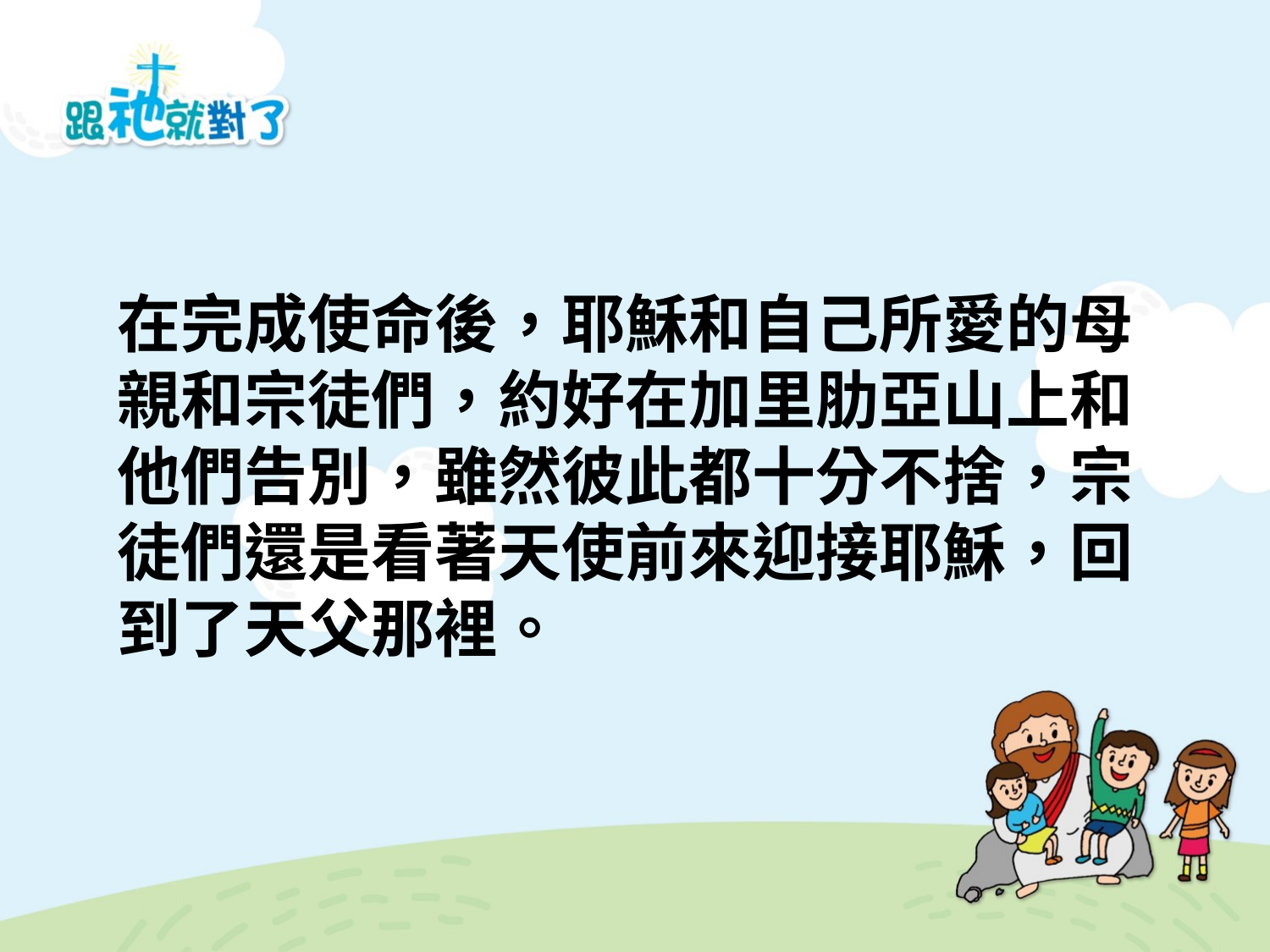

在完成使命後，耶穌和自己所愛的母親和宗徒們，約好在加里肋亞山上和他們告別，雖然彼此都十分不捨，宗徒們還是看著天使前來迎接耶穌，回到了天父那裡。